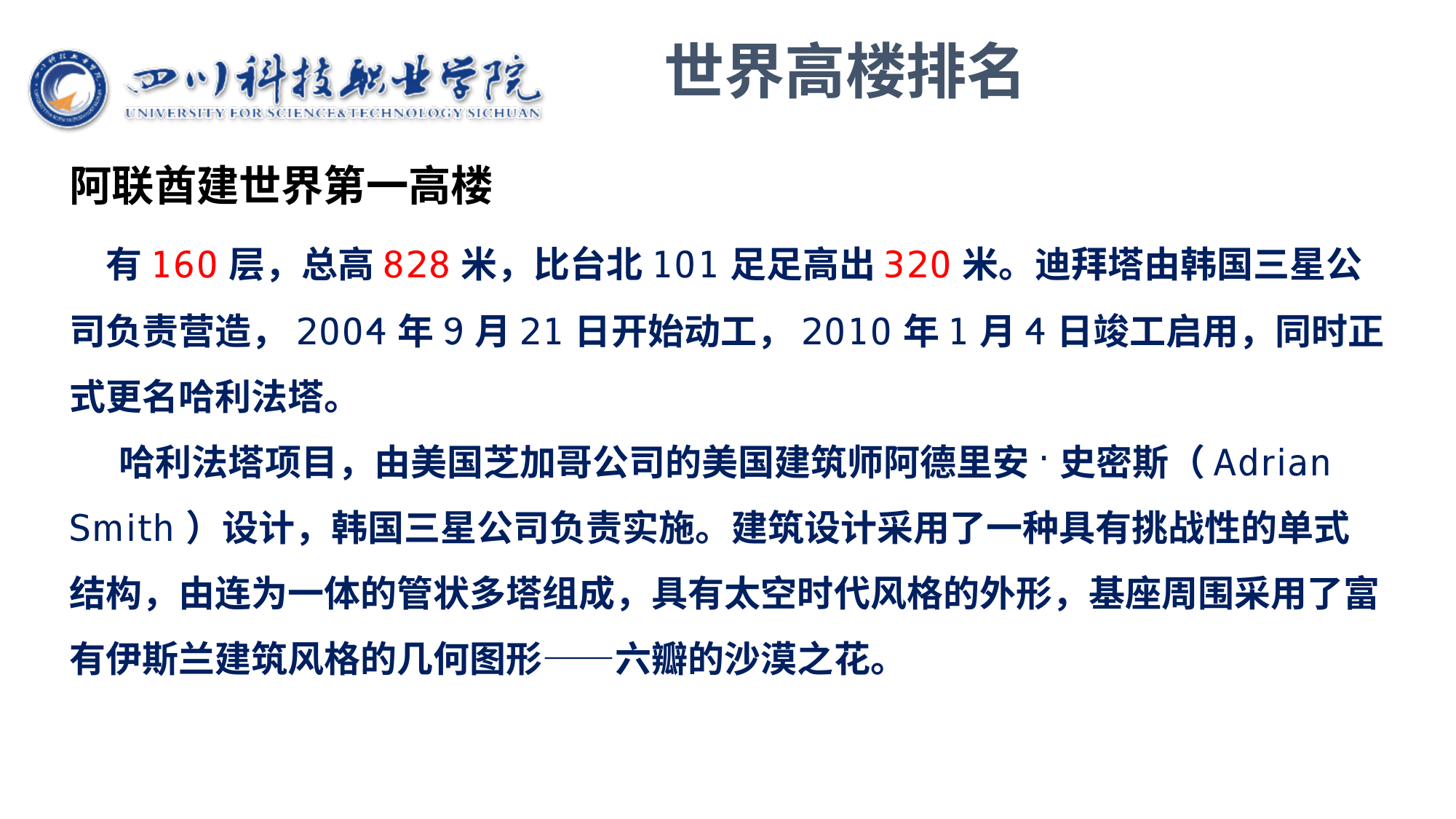

# 世界高楼排名
阿联酋建世界第一高楼
     有160层，总高828米，比台北101足足高出320米。迪拜塔由韩国三星公司负责营造，2004年9月21日开始动工，2010年1月4日竣工启用，同时正式更名哈利法塔。
     哈利法塔项目，由美国芝加哥公司的美国建筑师阿德里安·史密斯（Adrian Smith）设计，韩国三星公司负责实施。建筑设计采用了一种具有挑战性的单式结构，由连为一体的管状多塔组成，具有太空时代风格的外形，基座周围采用了富有伊斯兰建筑风格的几何图形——六瓣的沙漠之花。